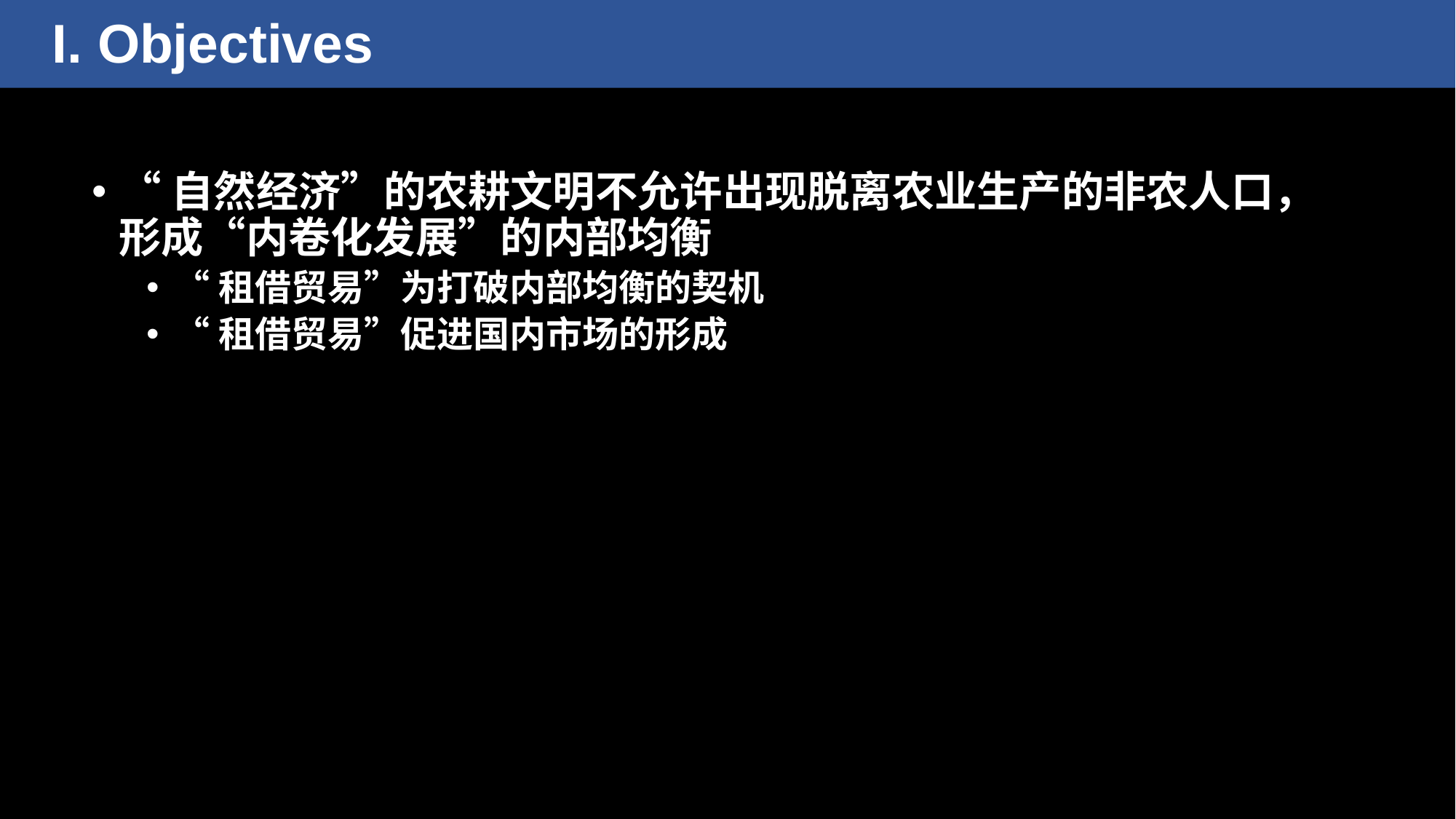

I. Objectives
“自然经济”的农耕文明不允许出现脱离农业生产的非农人口，形成“内卷化发展”的内部均衡
“租借贸易”为打破内部均衡的契机
“租借贸易”促进国内市场的形成